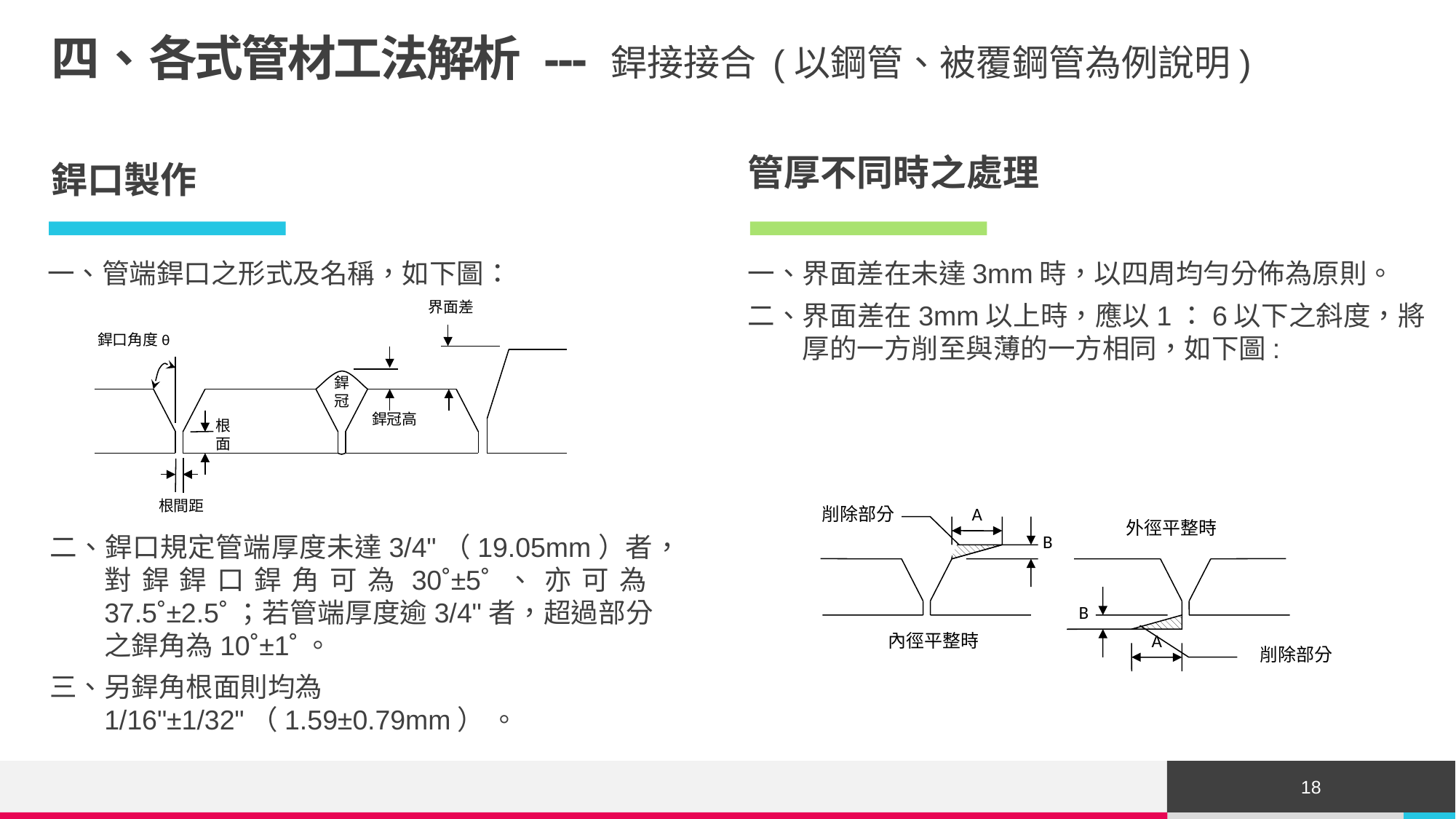

# 四、各式管材工法解析 --- 銲接接合 (以鋼管、被覆鋼管為例說明)
管厚不同時之處理
銲口製作

一、管端銲口之形式及名稱，如下圖：
一、界面差在未達3mm時，以四周均勻分佈為原則。
二、界面差在3mm以上時，應以1：6以下之斜度，將厚的一方削至與薄的一方相同，如下圖:
界面差
銲口角度θ

銲冠

銲冠高
根面

根間距

削除部分
A

外徑平整時

B

B

內徑平整時

A

削除部分

二、銲口規定管端厚度未達3/4"（19.05mm）者，對銲銲口銲角可為30˚±5˚、亦可為37.5˚±2.5˚；若管端厚度逾3/4"者，超過部分之銲角為10˚±1˚。
三、另銲角根面則均為1/16"±1/32"（1.59±0.79mm） 。

18